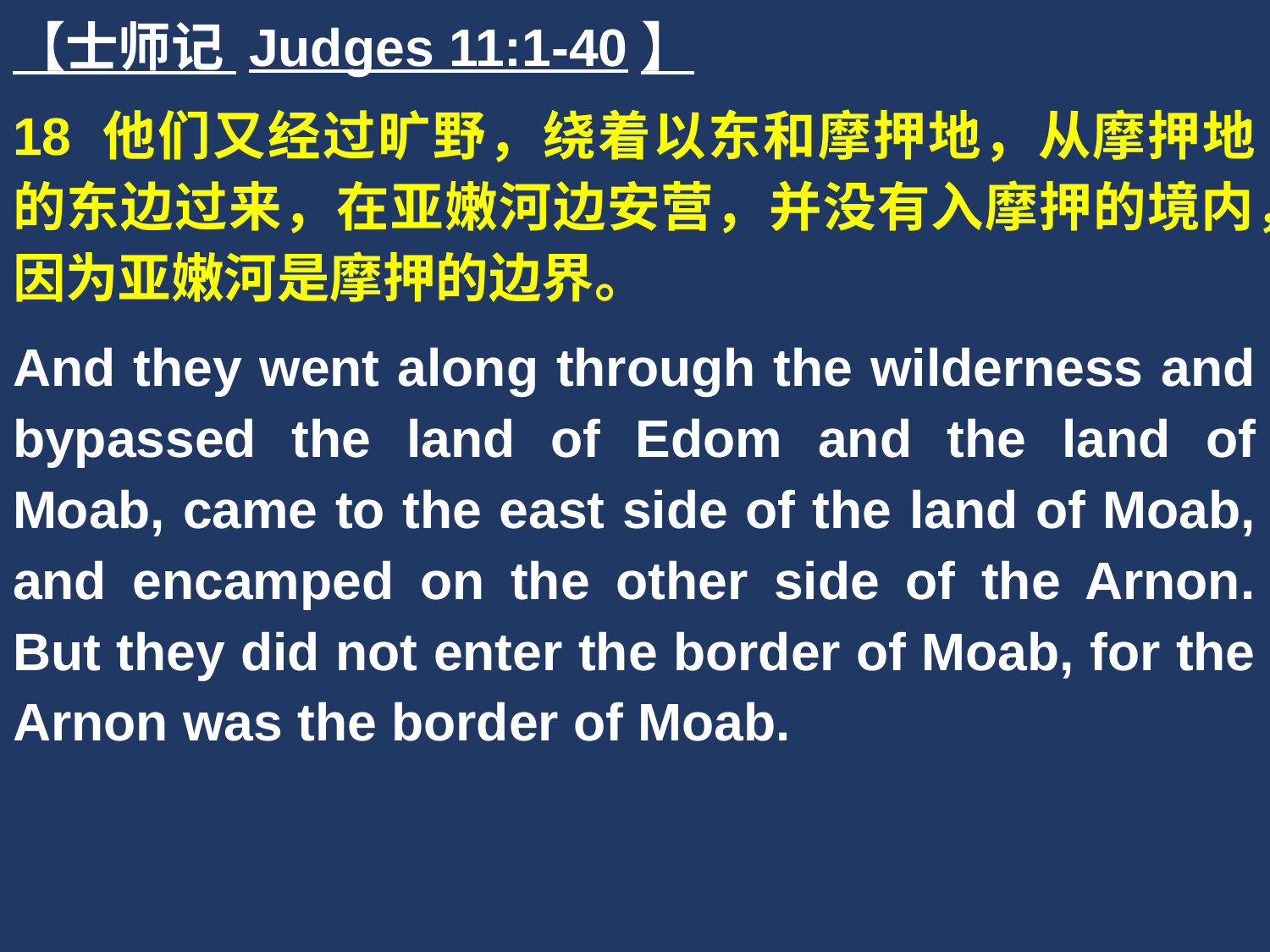

【士师记 Judges 11:1-40】
18 他们又经过旷野，绕着以东和摩押地，从摩押地的东边过来，在亚嫩河边安营，并没有入摩押的境内，因为亚嫩河是摩押的边界。
And they went along through the wilderness and bypassed the land of Edom and the land of Moab, came to the east side of the land of Moab, and encamped on the other side of the Arnon. But they did not enter the border of Moab, for the Arnon was the border of Moab.